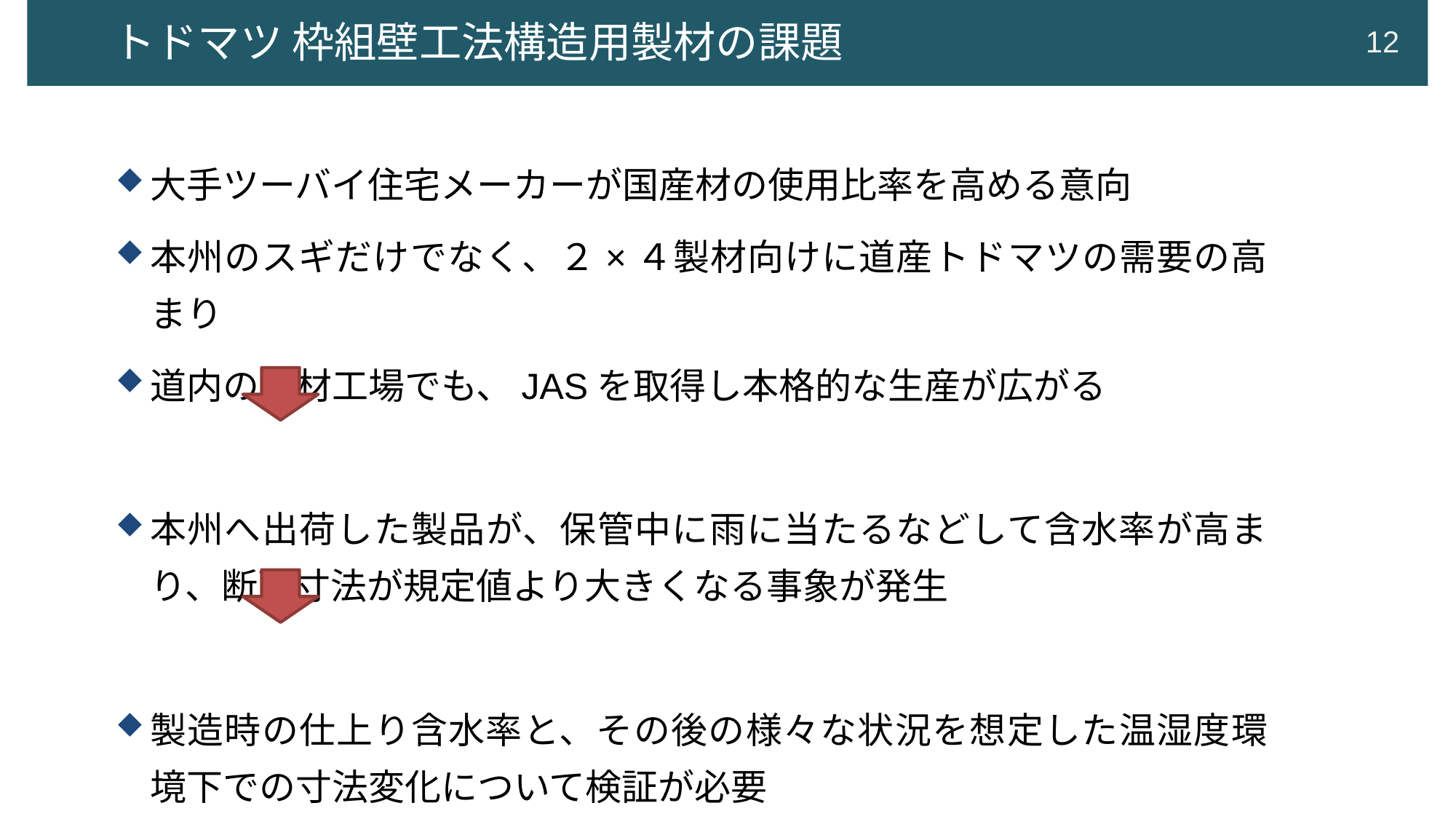

トドマツ 枠組壁工法構造用製材の課題
12
大手ツーバイ住宅メーカーが国産材の使用比率を高める意向
本州のスギだけでなく、２×４製材向けに道産トドマツの需要の高まり
道内の製材工場でも、JASを取得し本格的な生産が広がる

本州へ出荷した製品が、保管中に雨に当たるなどして含水率が高まり、断面寸法が規定値より大きくなる事象が発生

製造時の仕上り含水率と、その後の様々な状況を想定した温湿度環境下での寸法変化について検証が必要